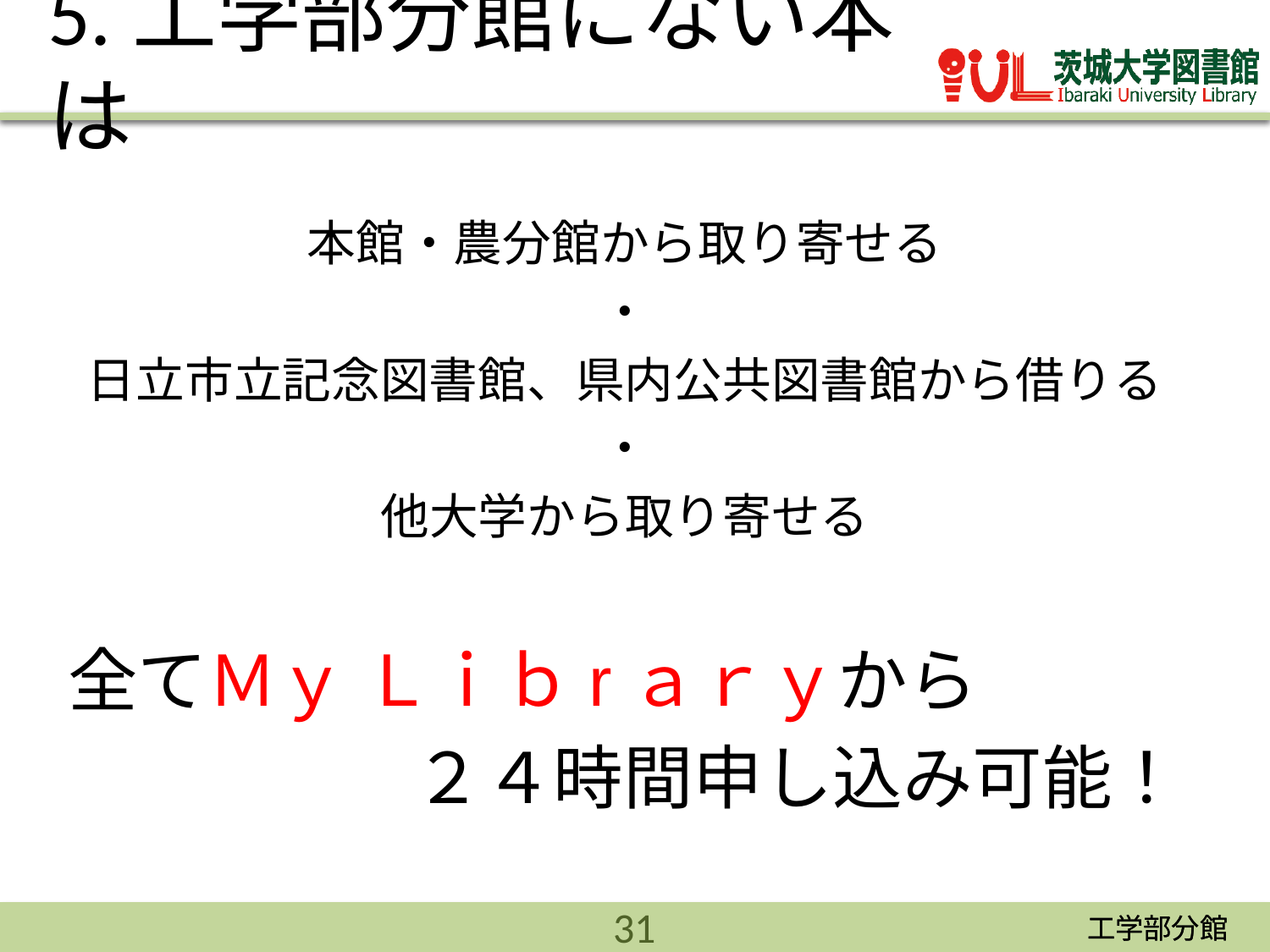

# 5.工学部分館にない本は
本館・農分館から取り寄せる
・
日立市立記念図書館、県内公共図書館から借りる
・
他大学から取り寄せる

全てＭｙ Ｌｉｂrａｒｙから
２４時間申し込み可能！
31